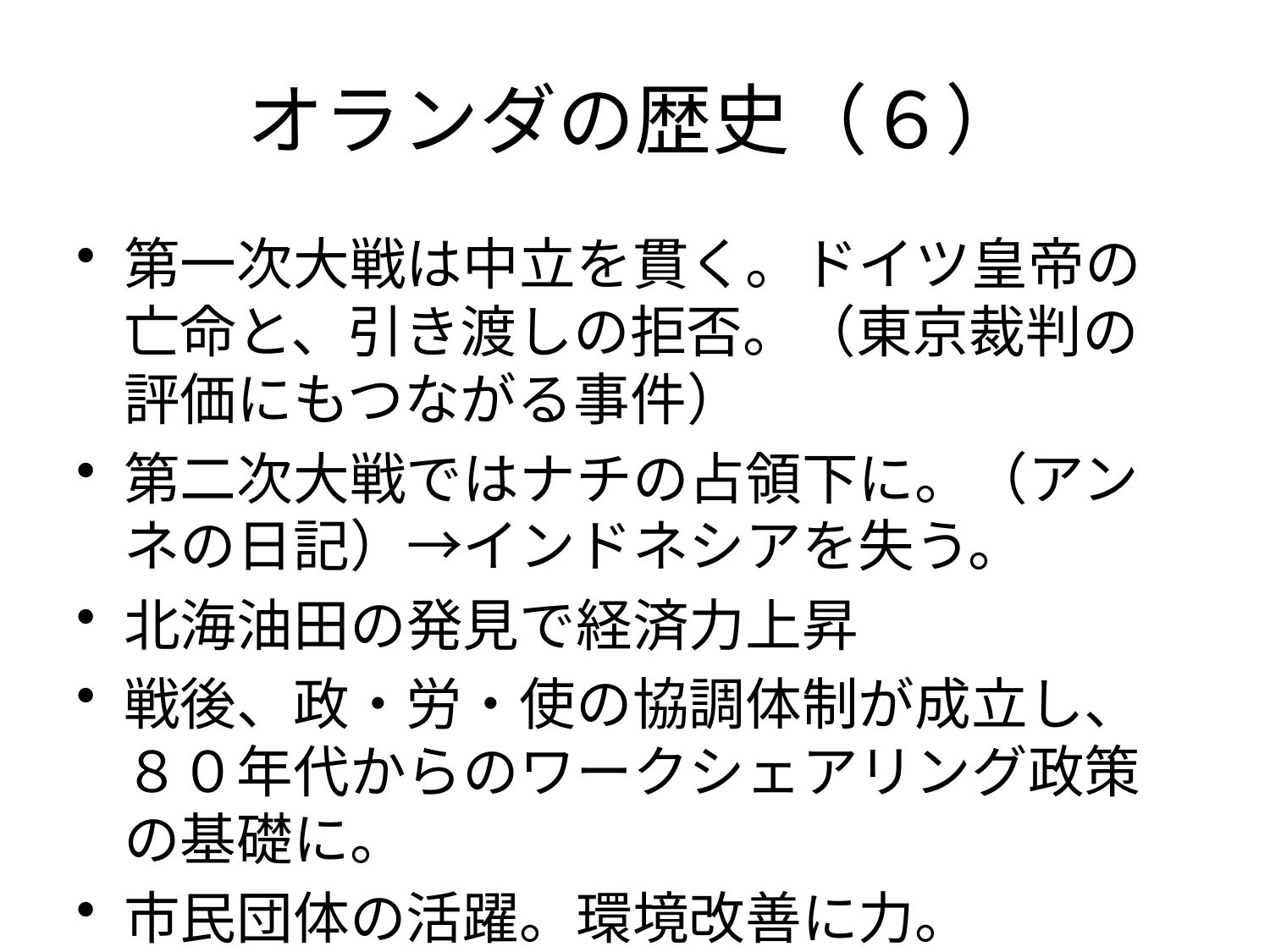

# オランダの歴史（６）
第一次大戦は中立を貫く。ドイツ皇帝の亡命と、引き渡しの拒否。（東京裁判の評価にもつながる事件）
第二次大戦ではナチの占領下に。（アンネの日記）→インドネシアを失う。
北海油田の発見で経済力上昇
戦後、政・労・使の協調体制が成立し、８０年代からのワークシェアリング政策の基礎に。
市民団体の活躍。環境改善に力。